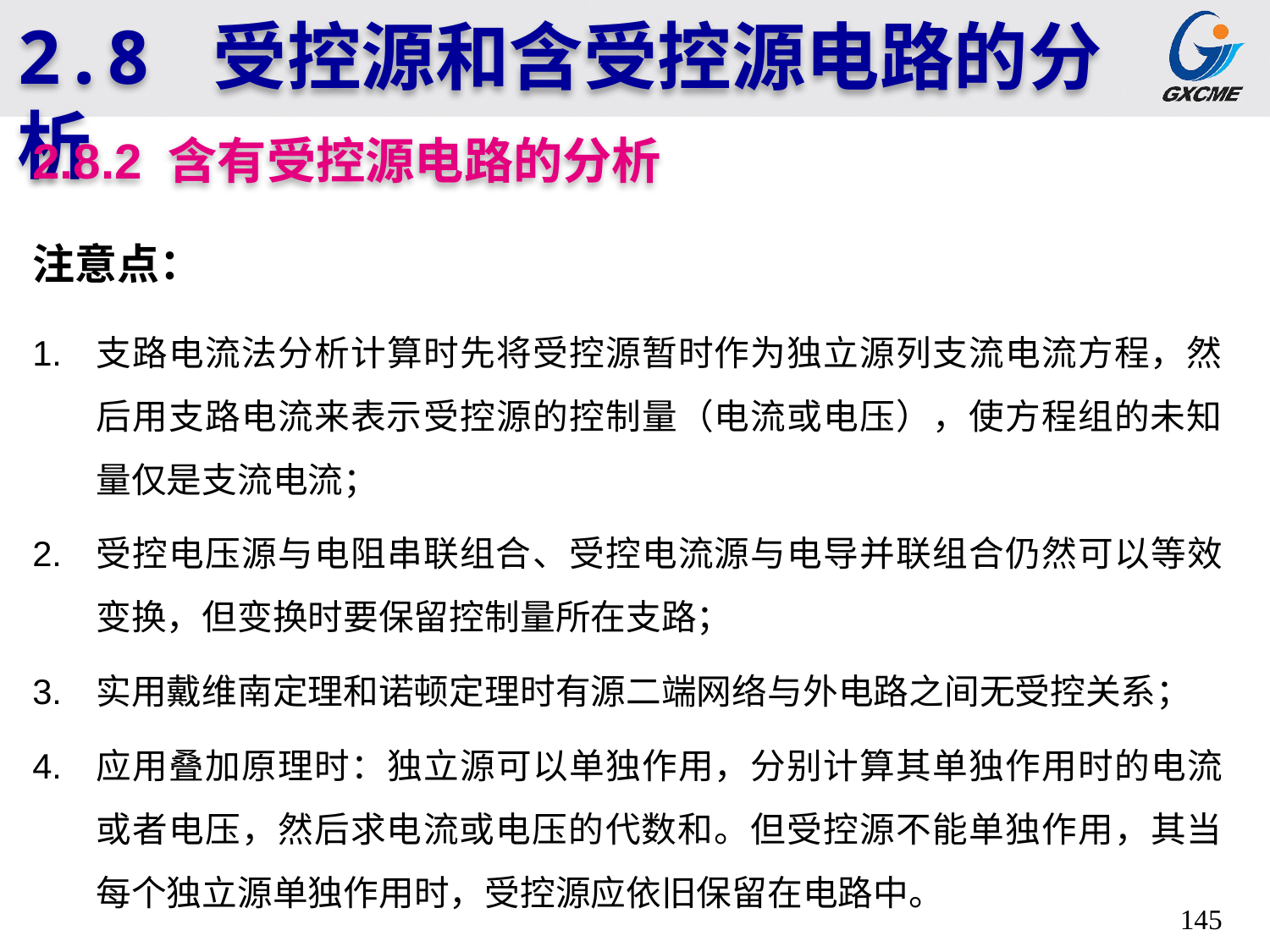

2.8 受控源和含受控源电路的分析
2.8.2 含有受控源电路的分析
注意点：
支路电流法分析计算时先将受控源暂时作为独立源列支流电流方程，然后用支路电流来表示受控源的控制量（电流或电压），使方程组的未知量仅是支流电流；
受控电压源与电阻串联组合、受控电流源与电导并联组合仍然可以等效变换，但变换时要保留控制量所在支路；
实用戴维南定理和诺顿定理时有源二端网络与外电路之间无受控关系；
应用叠加原理时：独立源可以单独作用，分别计算其单独作用时的电流或者电压，然后求电流或电压的代数和。但受控源不能单独作用，其当每个独立源单独作用时，受控源应依旧保留在电路中。
145